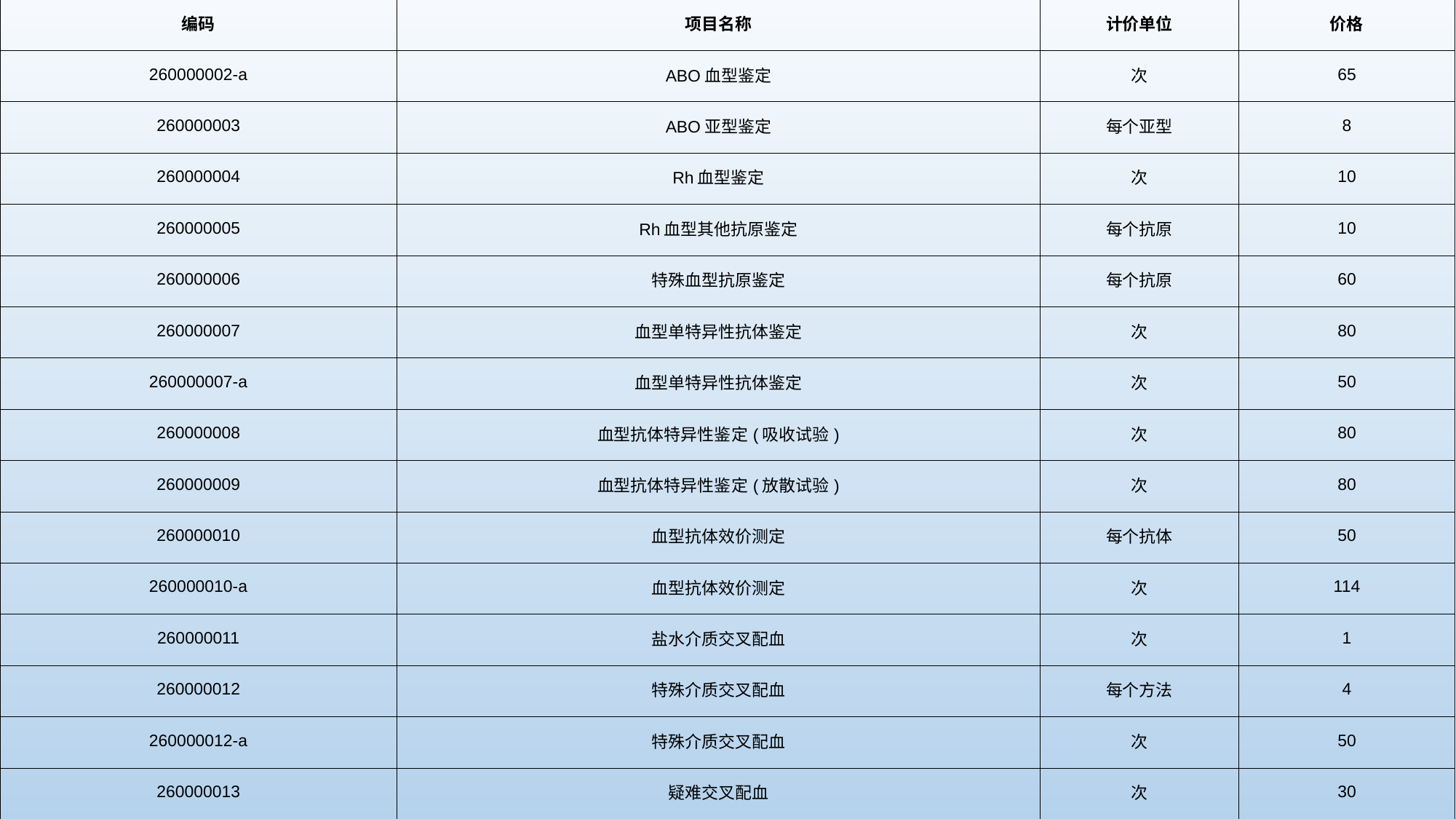

| 编码 | 项目名称 | 计价单位 | 价格 |
| --- | --- | --- | --- |
| 260000002-a | ABO血型鉴定 | 次 | 65 |
| 260000003 | ABO亚型鉴定 | 每个亚型 | 8 |
| 260000004 | Rh血型鉴定 | 次 | 10 |
| 260000005 | Rh血型其他抗原鉴定 | 每个抗原 | 10 |
| 260000006 | 特殊血型抗原鉴定 | 每个抗原 | 60 |
| 260000007 | 血型单特异性抗体鉴定 | 次 | 80 |
| 260000007-a | 血型单特异性抗体鉴定 | 次 | 50 |
| 260000008 | 血型抗体特异性鉴定(吸收试验) | 次 | 80 |
| 260000009 | 血型抗体特异性鉴定(放散试验) | 次 | 80 |
| 260000010 | 血型抗体效价测定 | 每个抗体 | 50 |
| 260000010-a | 血型抗体效价测定 | 次 | 114 |
| 260000011 | 盐水介质交叉配血 | 次 | 1 |
| 260000012 | 特殊介质交叉配血 | 每个方法 | 4 |
| 260000012-a | 特殊介质交叉配血 | 次 | 50 |
| 260000013 | 疑难交叉配血 | 次 | 30 |